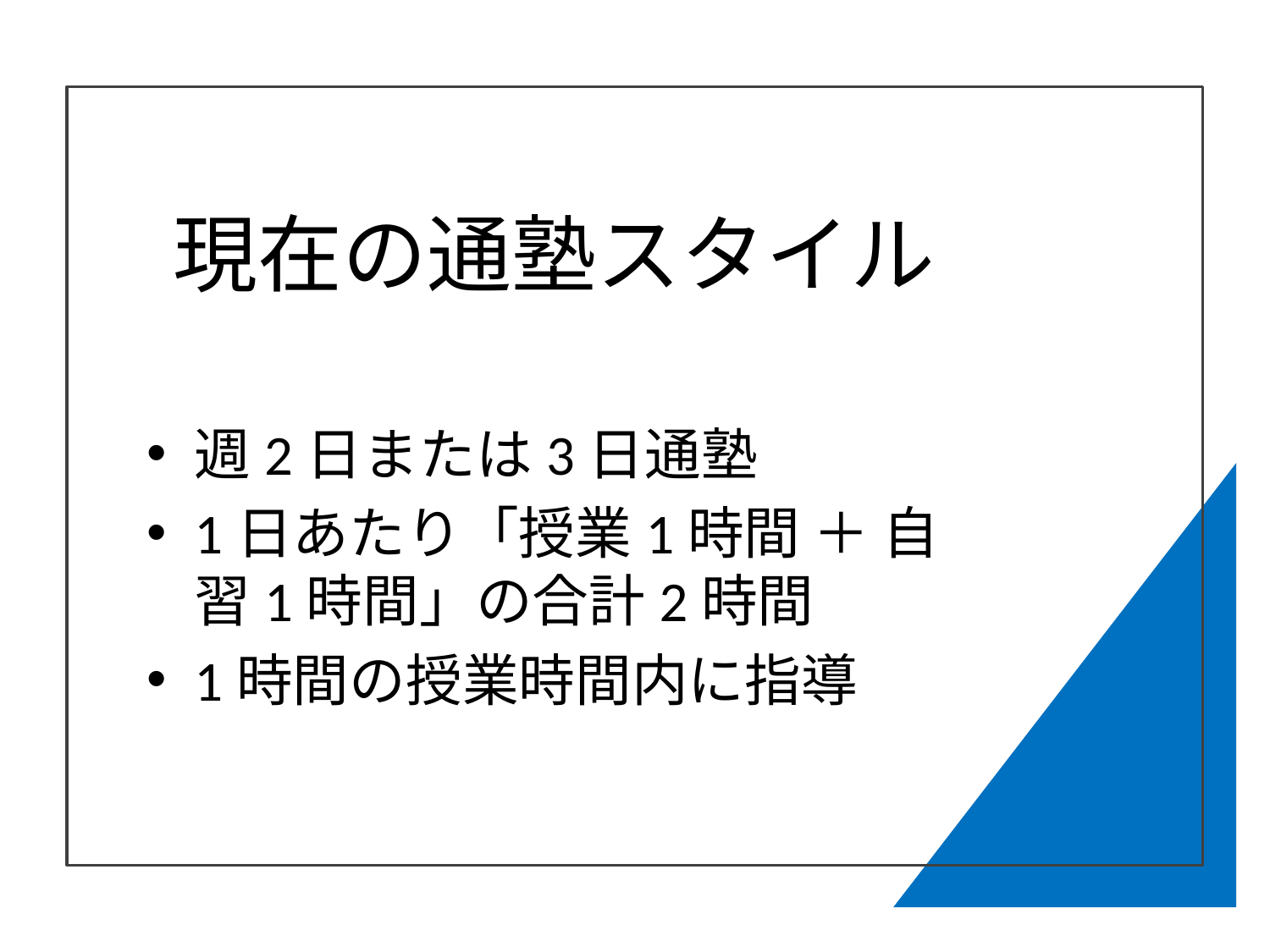

# 現在の通塾スタイル
週2日または3日通塾
1日あたり「授業1時間 ＋ 自習1時間」の合計2時間
1時間の授業時間内に指導